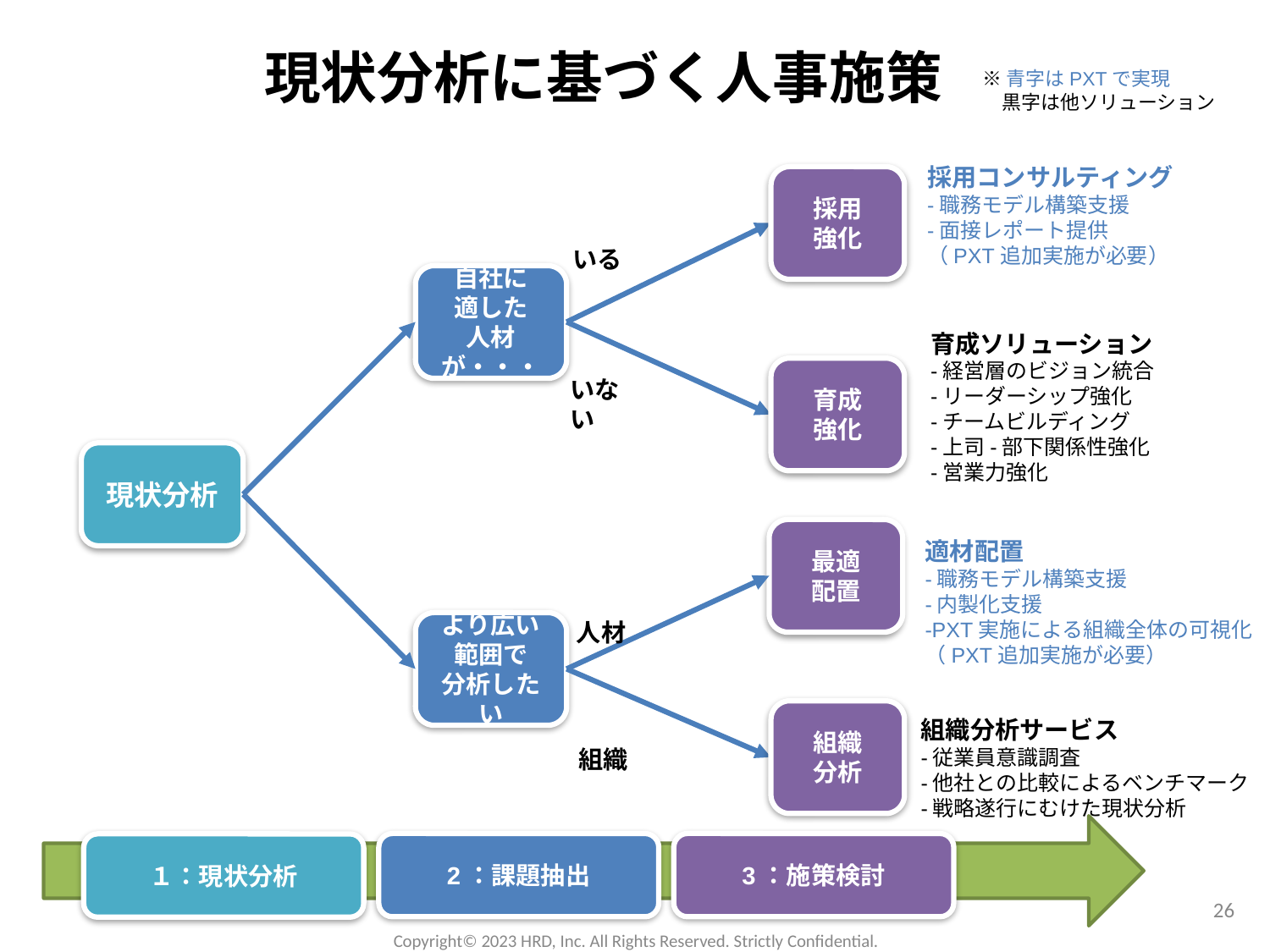

現状分析に基づく人事施策
※青字はPXTで実現
　黒字は他ソリューション
採用コンサルティング
-職務モデル構築支援
-面接レポート提供
（PXT追加実施が必要）
採用
強化
育成ソリューション
-経営層のビジョン統合
-リーダーシップ強化
-チームビルディング
-上司-部下関係性強化
-営業力強化
育成
強化
最適
配置
人材
組織
分析
組織
適材配置
-職務モデル構築支援
-内製化支援
-PXT実施による組織全体の可視化
（PXT追加実施が必要）
組織分析サービス
-従業員意識調査
-他社との比較によるベンチマーク
-戦略遂行にむけた現状分析

いる
自社に
適した
人材が・・・
いない
現状分析
より広い
範囲で
分析したい

2：課題抽出
3：施策検討
１：現状分析
26
Copyright©️ 2023 HRD, Inc. All Rights Reserved. Strictly Confidential.